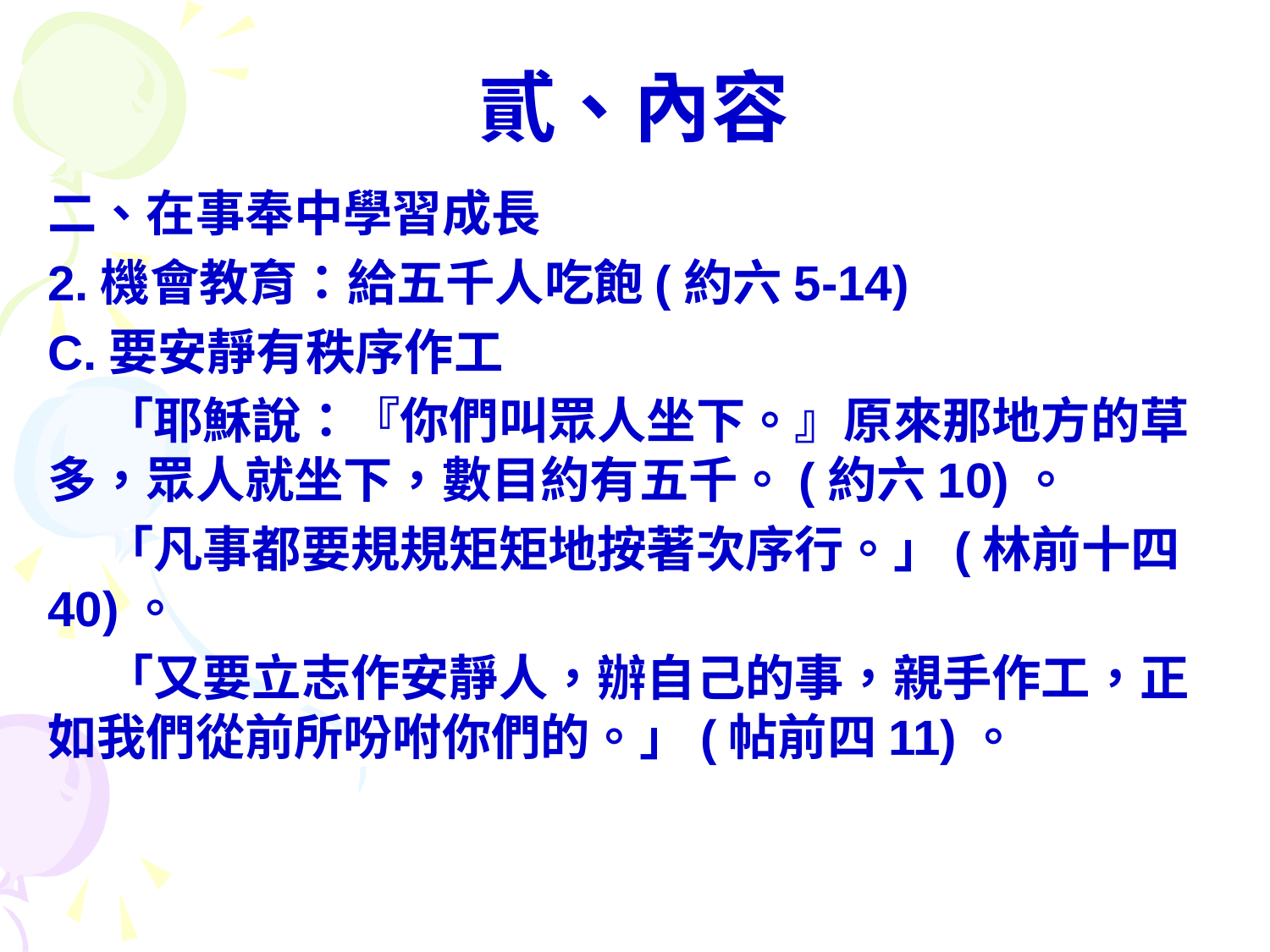

# 貳、內容
二、在事奉中學習成長
2.機會教育：給五千人吃飽(約六5-14)
C.要安靜有秩序作工
    「耶穌說：『你們叫眾人坐下。』原來那地方的草多，眾人就坐下，數目約有五千。(約六10)。
    「凡事都要規規矩矩地按著次序行。」(林前十四40)。
    「又要立志作安靜人，辦自己的事，親手作工，正如我們從前所吩咐你們的。」(帖前四11)。